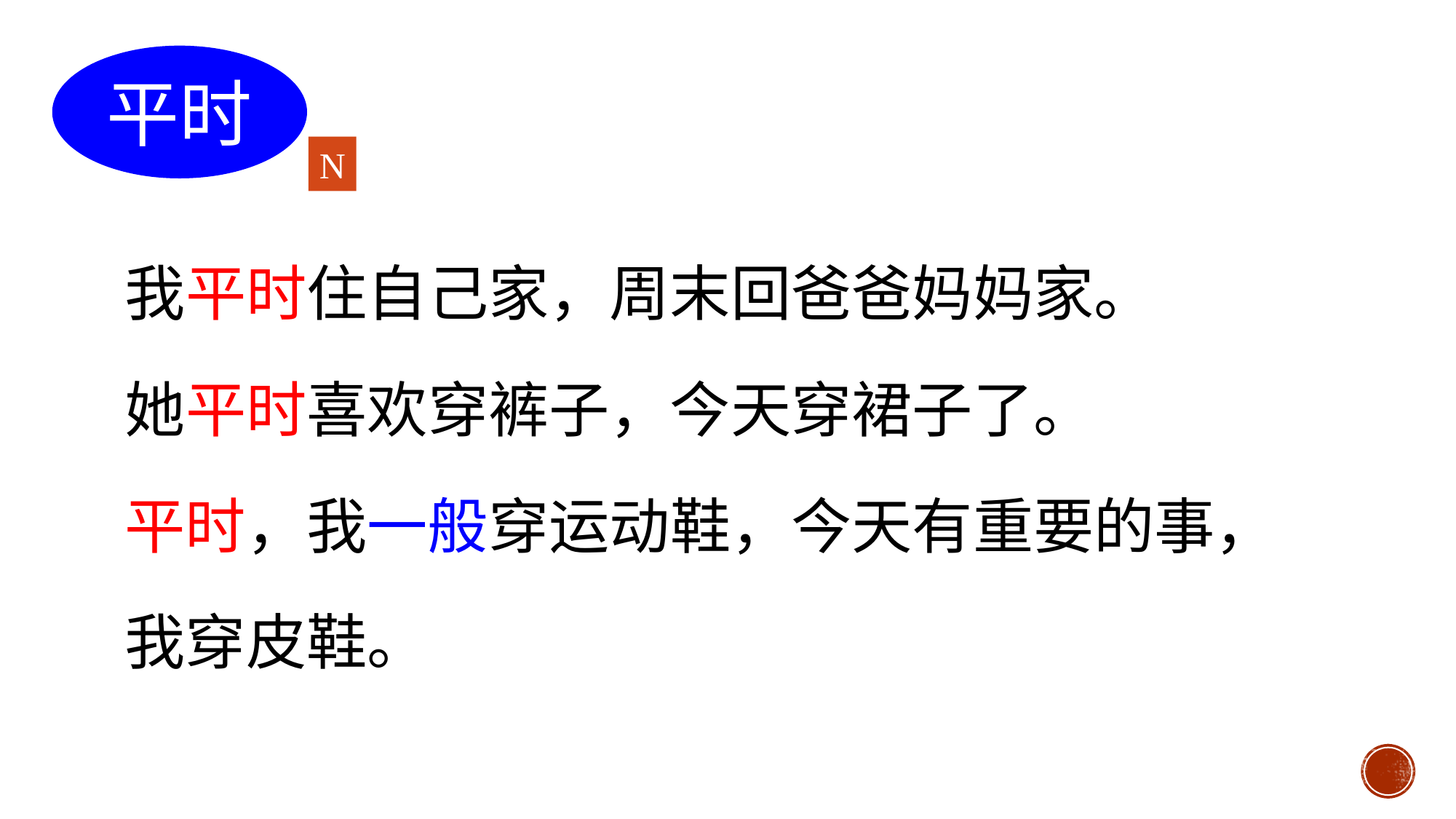

平时
N
我平时住自己家，周末回爸爸妈妈家。
她平时喜欢穿裤子，今天穿裙子了。
平时，我一般穿运动鞋，今天有重要的事，我穿皮鞋。